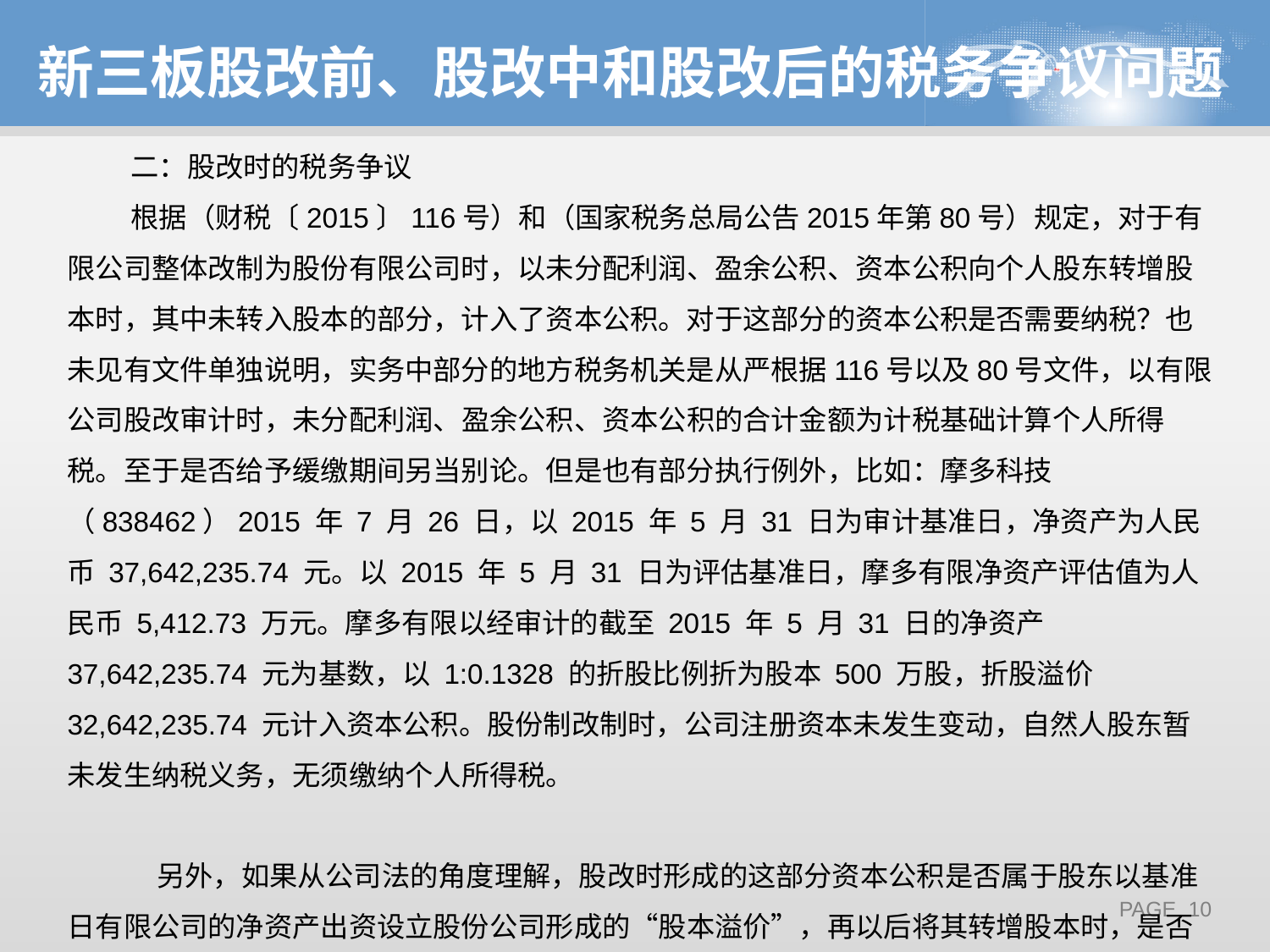

新三板股改前、股改中和股改后的税务争议问题
二：股改时的税务争议
根据（财税〔2015〕116号）和（国家税务总局公告2015年第80号）规定，对于有限公司整体改制为股份有限公司时，以未分配利润、盈余公积、资本公积向个人股东转增股本时，其中未转入股本的部分，计入了资本公积。对于这部分的资本公积是否需要纳税？也未见有文件单独说明，实务中部分的地方税务机关是从严根据116号以及80号文件，以有限公司股改审计时，未分配利润、盈余公积、资本公积的合计金额为计税基础计算个人所得税。至于是否给予缓缴期间另当别论。但是也有部分执行例外，比如：摩多科技（838462）2015 年 7 月 26 日，以 2015 年 5 月 31 日为审计基准日，净资产为人民币 37,642,235.74 元。以 2015 年 5 月 31 日为评估基准日，摩多有限净资产评估值为人民币 5,412.73 万元。摩多有限以经审计的截至 2015 年 5 月 31 日的净资产 37,642,235.74 元为基数，以 1:0.1328 的折股比例折为股本 500 万股，折股溢价32,642,235.74 元计入资本公积。股份制改制时，公司注册资本未发生变动，自然人股东暂未发生纳税义务，无须缴纳个人所得税。

   另外，如果从公司法的角度理解，股改时形成的这部分资本公积是否属于股东以基准日有限公司的净资产出资设立股份公司形成的“股本溢价”，再以后将其转增股本时，是否可以依据上述的文件免税，也并未有明确的说明。